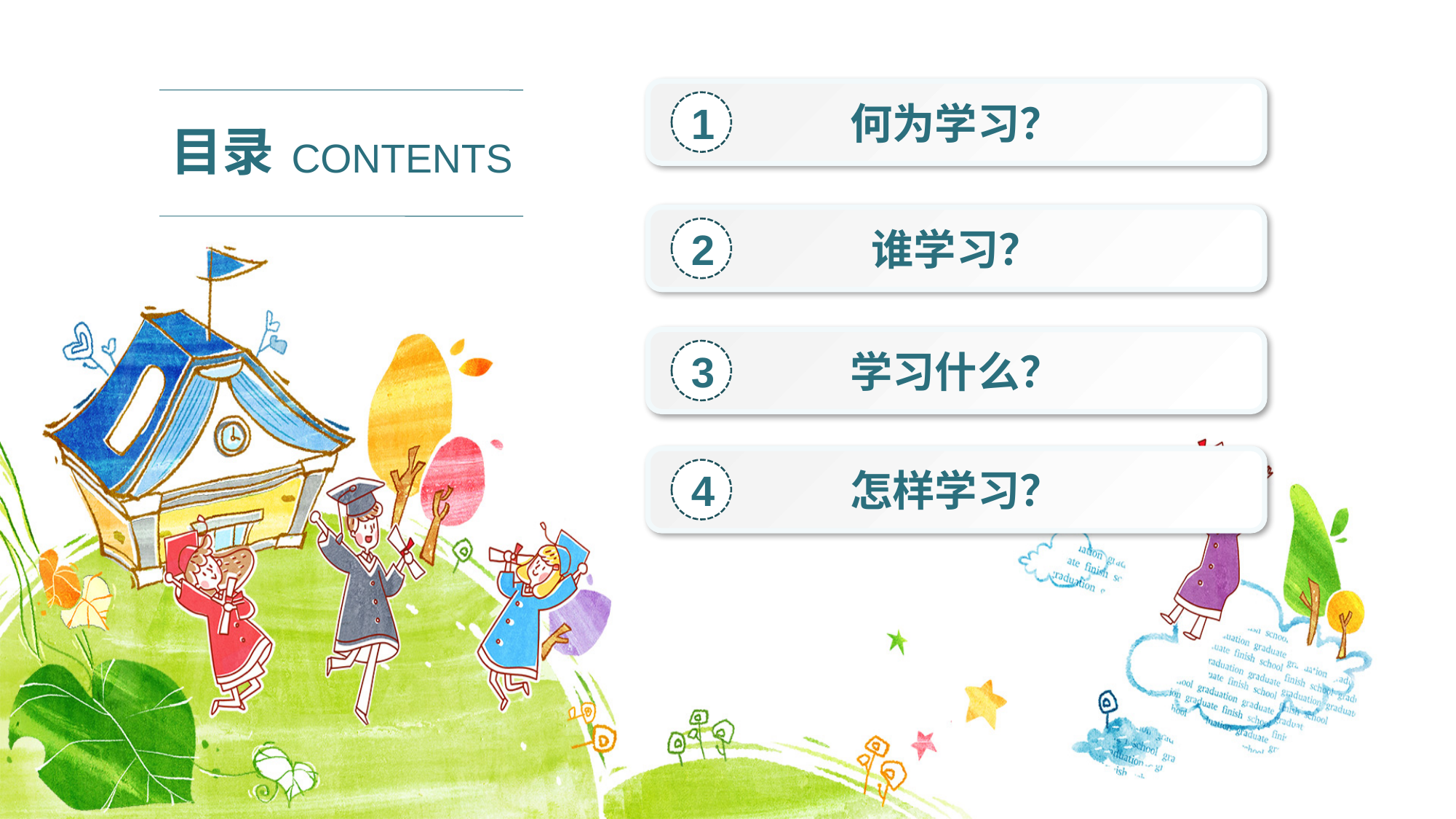

何为学习？
1

目录
CONTENTS
谁学习？
2

学习什么？
3
怎样学习？
4